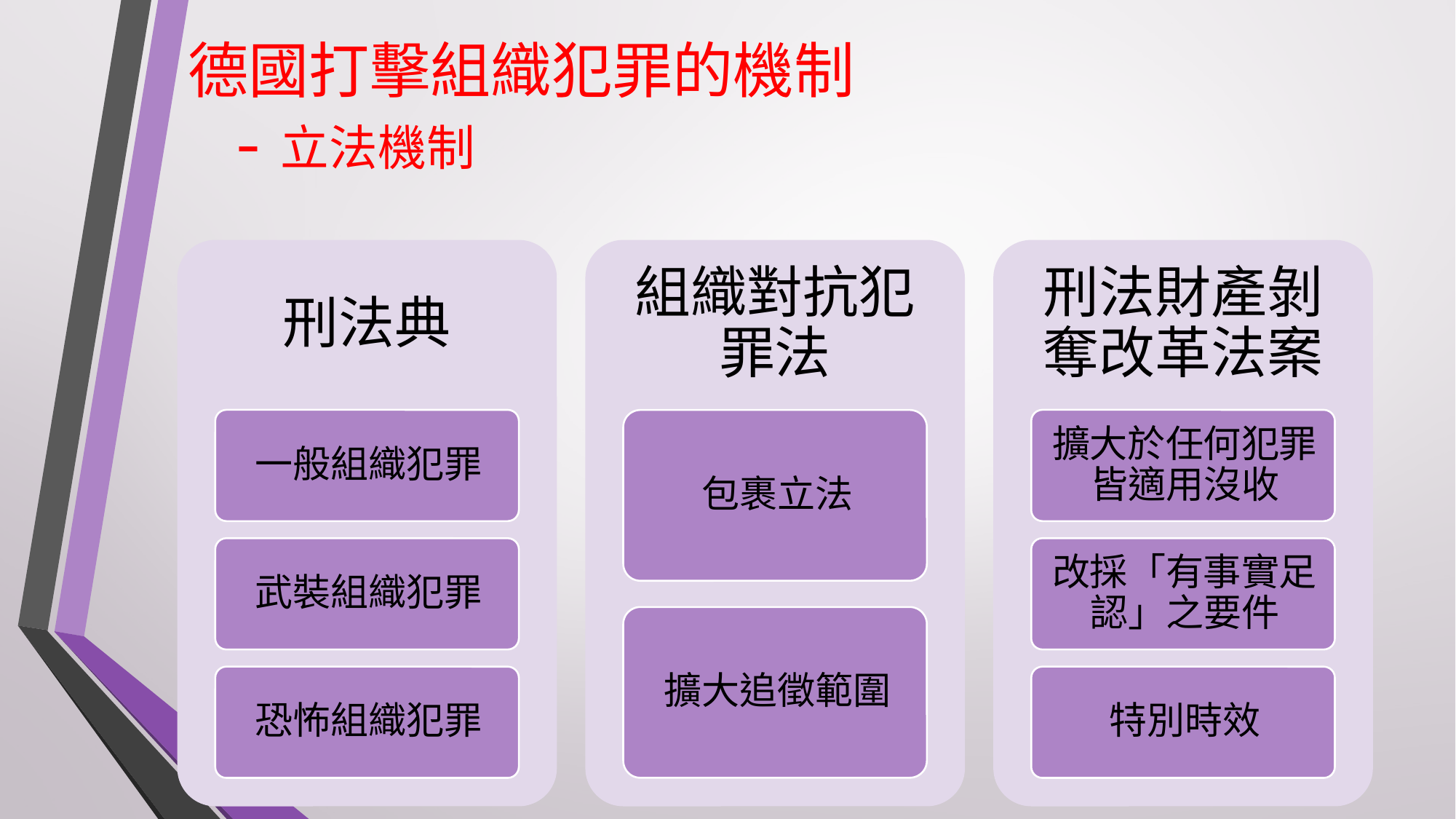

# 德國打擊組織犯罪的機制 -立法機制
刑法典
一般組織犯罪
武裝組織犯罪
恐怖組織犯罪
組織對抗犯罪法
包裹立法
擴大追徵範圍
刑法財產剝奪改革法案
擴大於任何犯罪皆適用沒收
改採「有事實足認」之要件
特別時效